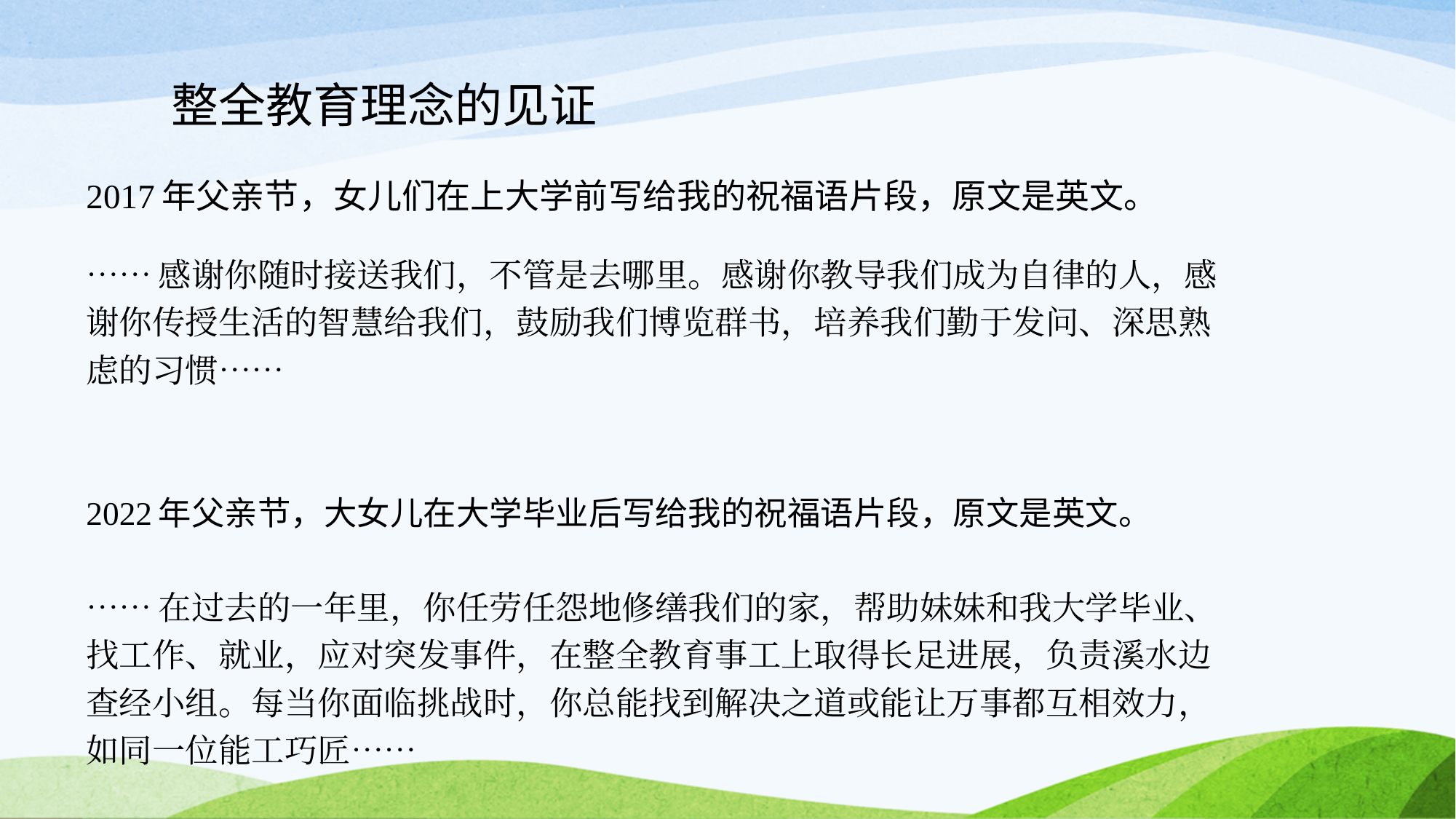

整全教育理念的见证

2017年父亲节，女儿们在上大学前写给我的祝福语片段，原文是英文。

……感谢你随时接送我们，不管是去哪里。感谢你教导我们成为自律的人，感谢你传授生活的智慧给我们，鼓励我们博览群书，培养我们勤于发问、深思熟虑的习惯……

2022年父亲节，大女儿在大学毕业后写给我的祝福语片段，原文是英文。

……在过去的一年里，你任劳任怨地修缮我们的家，帮助妹妹和我大学毕业、找工作、就业，应对突发事件，在整全教育事工上取得长足进展，负责溪水边查经小组。每当你面临挑战时，你总能找到解决之道或能让万事都互相效力，如同一位能工巧匠……